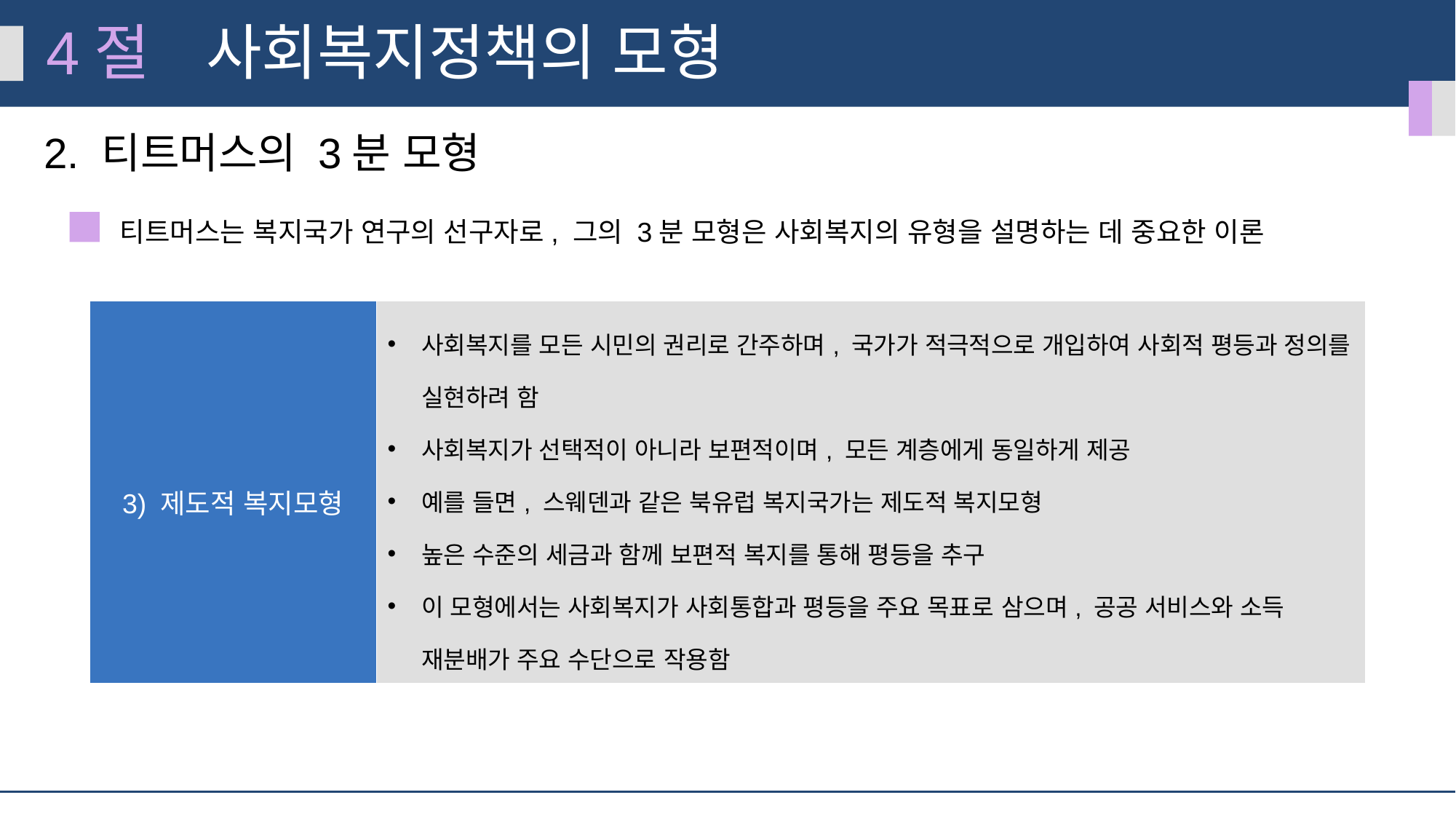

4절
사회복지정책의 모형
2. 티트머스의 3분 모형
티트머스는 복지국가 연구의 선구자로, 그의 3분 모형은 사회복지의 유형을 설명하는 데 중요한 이론

| 3) 제도적 복지모형 | 사회복지를 모든 시민의 권리로 간주하며, 국가가 적극적으로 개입하여 사회적 평등과 정의를 실현하려 함 사회복지가 선택적이 아니라 보편적이며, 모든 계층에게 동일하게 제공 예를 들면, 스웨덴과 같은 북유럽 복지국가는 제도적 복지모형 높은 수준의 세금과 함께 보편적 복지를 통해 평등을 추구 이 모형에서는 사회복지가 사회통합과 평등을 주요 목표로 삼으며, 공공 서비스와 소득 재분배가 주요 수단으로 작용함 |
| --- | --- |